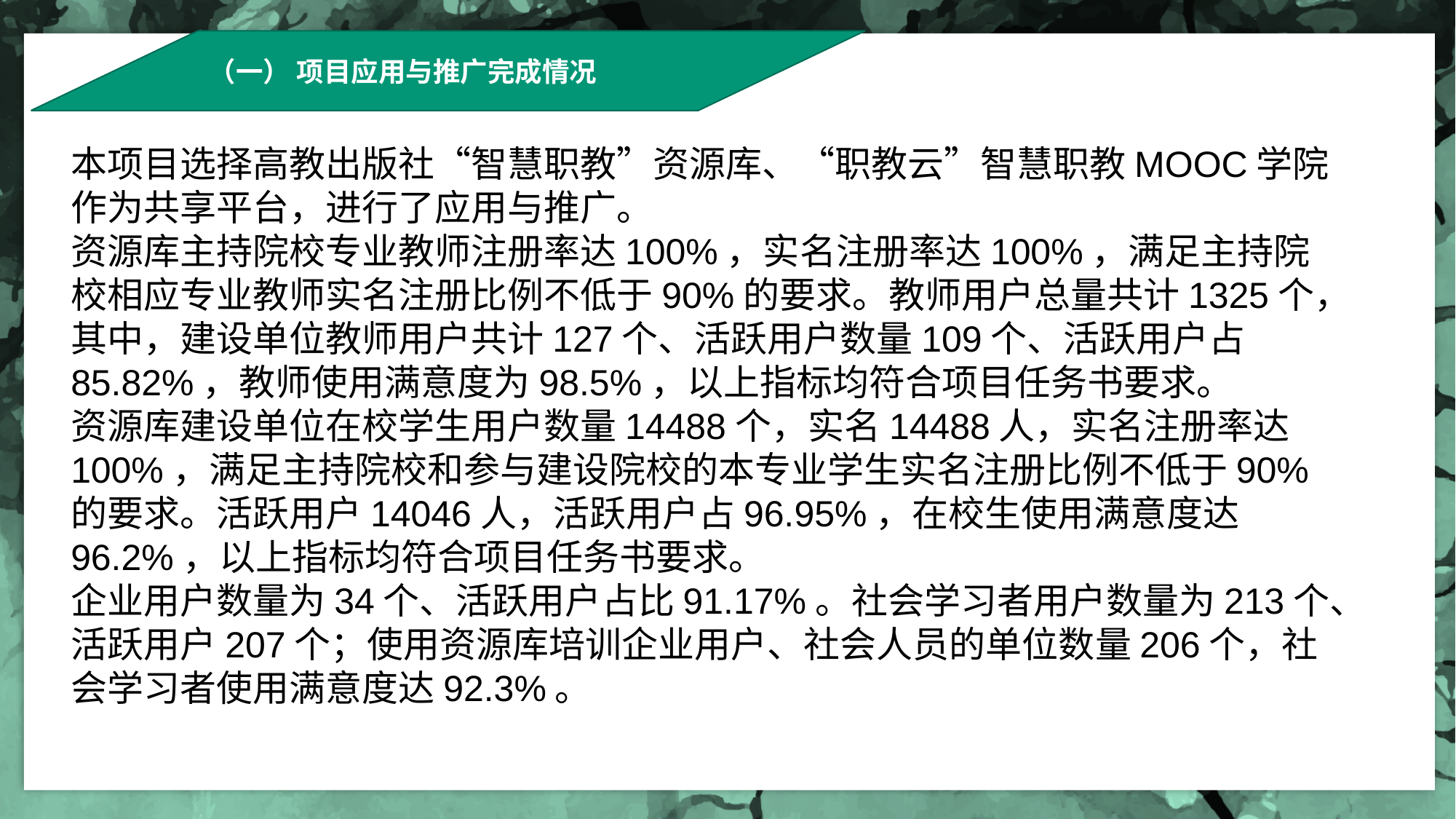

（一） 项目应用与推广完成情况
本项目选择高教出版社“智慧职教”资源库、“职教云”智慧职教MOOC学院作为共享平台，进行了应用与推广。
资源库主持院校专业教师注册率达100%，实名注册率达100%，满足主持院校相应专业教师实名注册比例不低于90%的要求。教师用户总量共计1325个，其中，建设单位教师用户共计127个、活跃用户数量109个、活跃用户占85.82%，教师使用满意度为98.5%，以上指标均符合项目任务书要求。
资源库建设单位在校学生用户数量14488个，实名14488人，实名注册率达100%，满足主持院校和参与建设院校的本专业学生实名注册比例不低于90%的要求。活跃用户14046人，活跃用户占96.95%，在校生使用满意度达96.2%，以上指标均符合项目任务书要求。
企业用户数量为34个、活跃用户占比91.17%。社会学习者用户数量为213个、活跃用户207个；使用资源库培训企业用户、社会人员的单位数量206个，社会学习者使用满意度达92.3%。